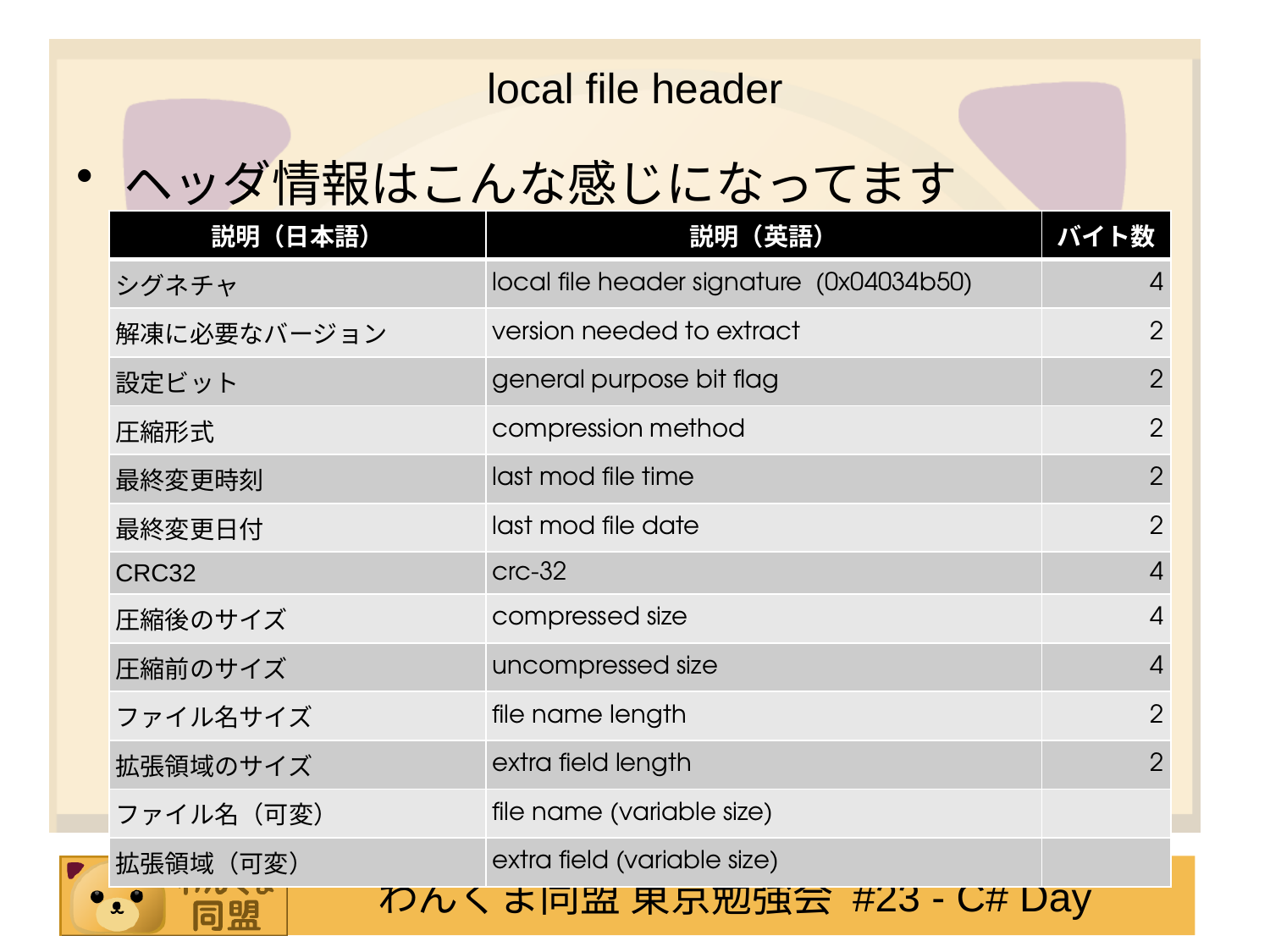

# local file header
ヘッダ情報はこんな感じになってます
| 説明（日本語） | 説明（英語） | バイト数 |
| --- | --- | --- |
| シグネチャ | local file header signature (0x04034b50) | 4 |
| 解凍に必要なバージョン | version needed to extract | 2 |
| 設定ビット | general purpose bit flag | 2 |
| 圧縮形式 | compression method | 2 |
| 最終変更時刻 | last mod file time | 2 |
| 最終変更日付 | last mod file date | 2 |
| CRC32 | crc-32 | 4 |
| 圧縮後のサイズ | compressed size | 4 |
| 圧縮前のサイズ | uncompressed size | 4 |
| ファイル名サイズ | file name length | 2 |
| 拡張領域のサイズ | extra field length | 2 |
| ファイル名（可変） | file name (variable size) |  |
| 拡張領域（可変） | extra field (variable size) |  |